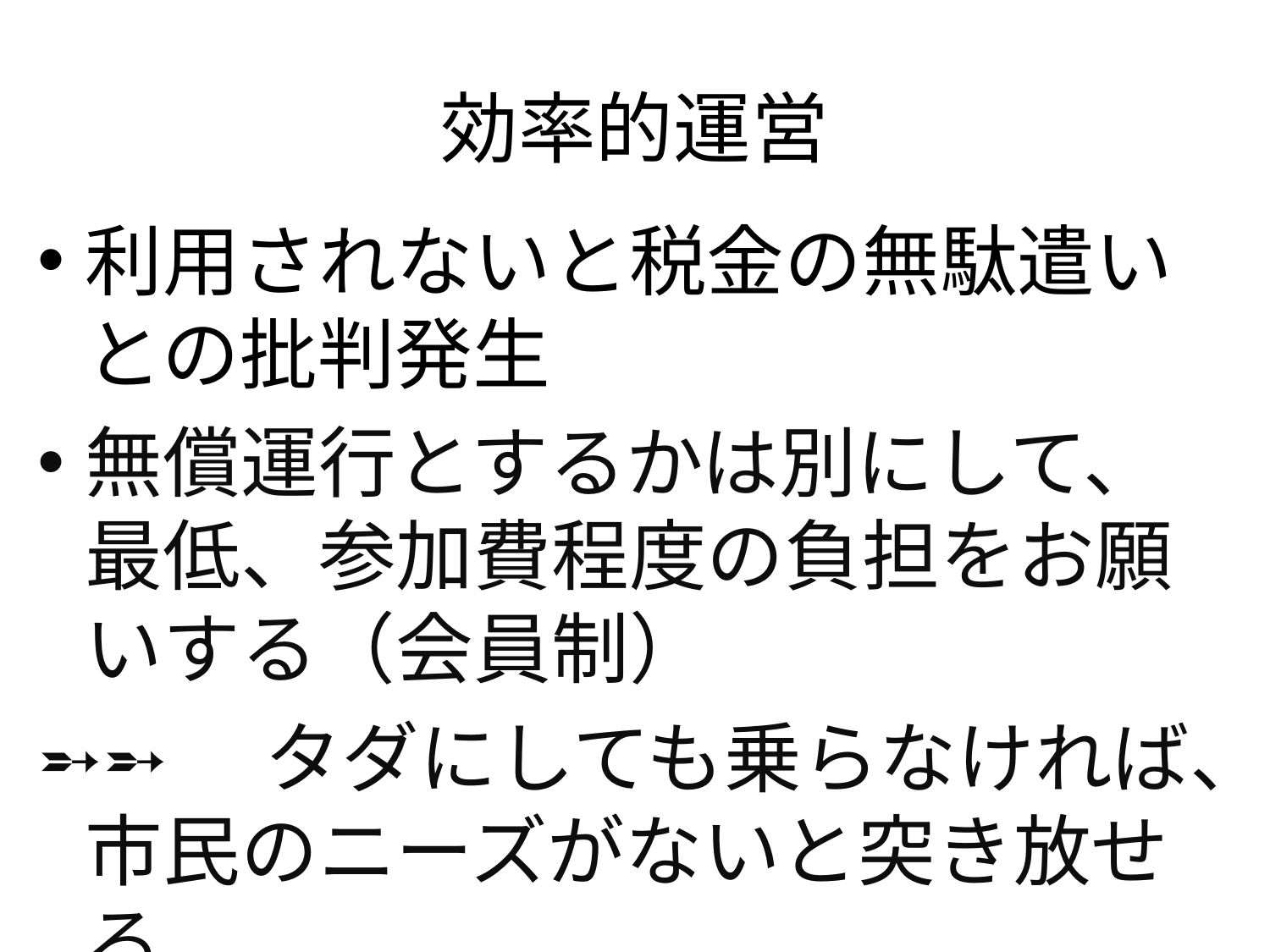

# 効率的運営
利用されないと税金の無駄遣いとの批判発生
無償運行とするかは別にして、最低、参加費程度の負担をお願いする（会員制）
➵➵　タダにしても乗らなければ、市民のニーズがないと突き放せる